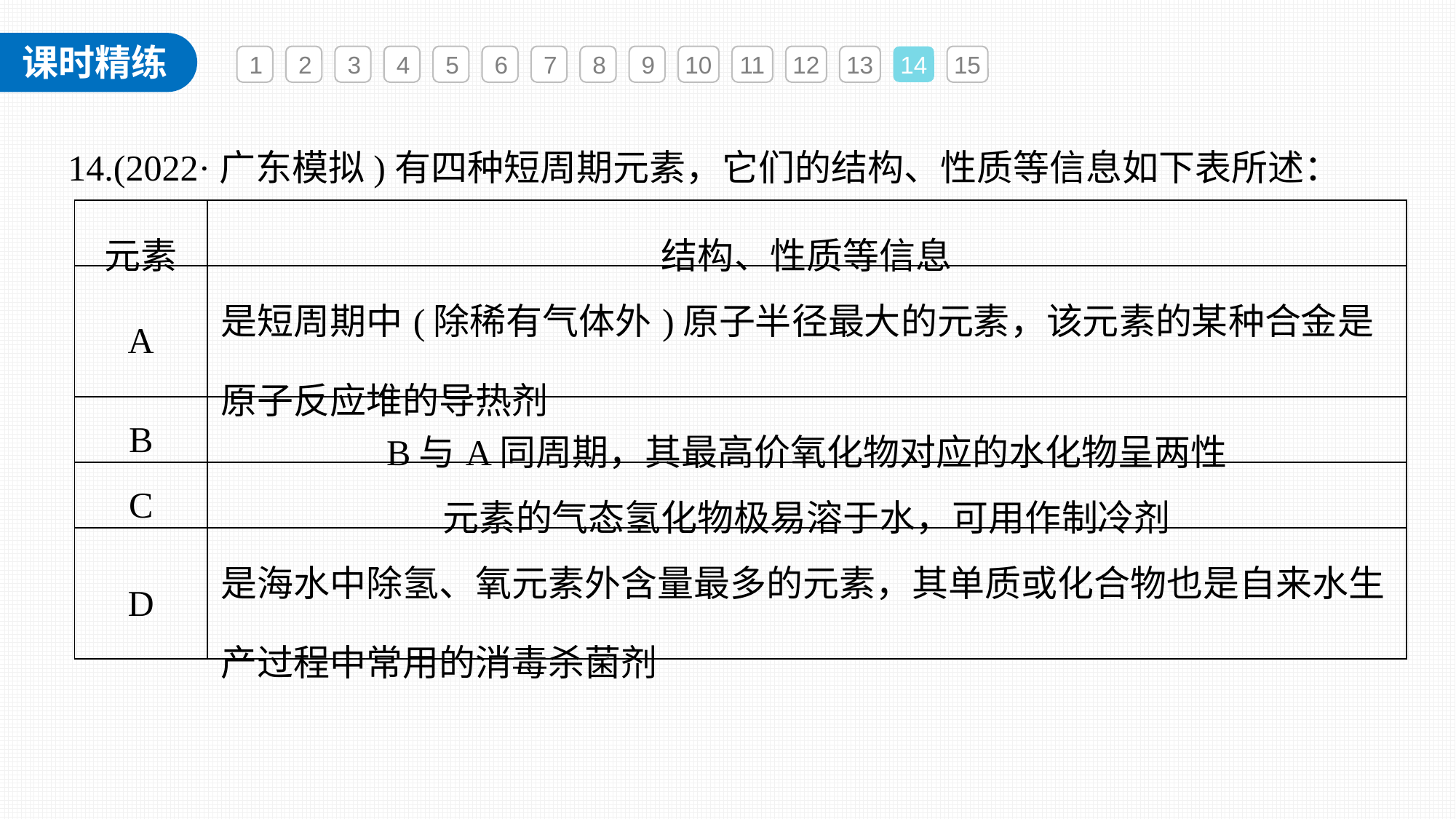

1
2
3
4
5
6
7
8
9
10
11
12
13
14
15
14.(2022·广东模拟)有四种短周期元素，它们的结构、性质等信息如下表所述：
| 元素 | 结构、性质等信息 |
| --- | --- |
| A | 是短周期中(除稀有气体外)原子半径最大的元素，该元素的某种合金是原子反应堆的导热剂 |
| B | B与A同周期，其最高价氧化物对应的水化物呈两性 |
| C | 元素的气态氢化物极易溶于水，可用作制冷剂 |
| D | 是海水中除氢、氧元素外含量最多的元素，其单质或化合物也是自来水生产过程中常用的消毒杀菌剂 |